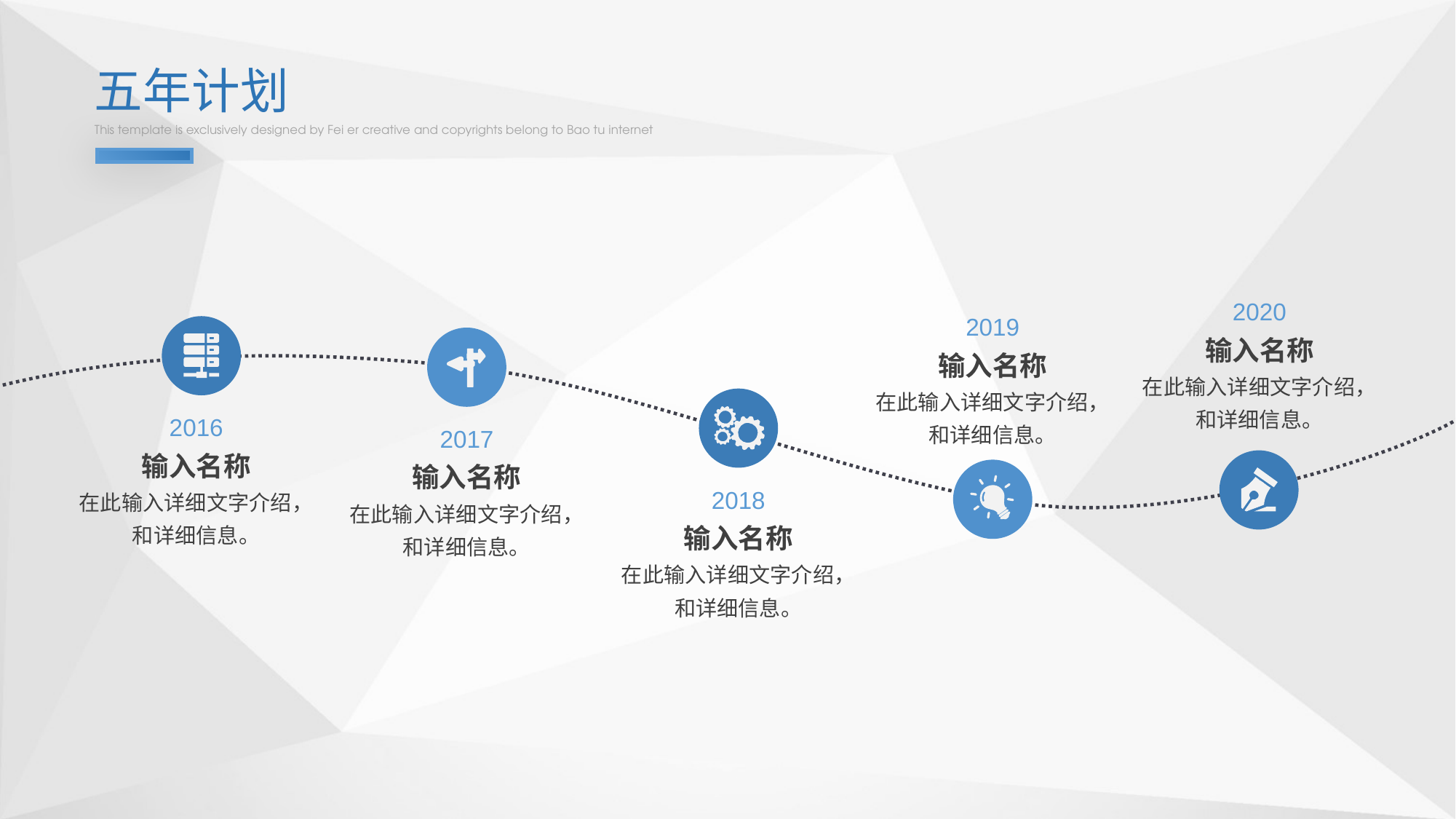

五年计划
This template is exclusively designed by Fei er creative and copyrights belong to Bao tu internet

2020
输入名称
在此输入详细文字介绍，
和详细信息。
2019
输入名称
在此输入详细文字介绍，
和详细信息。

2016
输入名称
在此输入详细文字介绍，
和详细信息。
2017
输入名称
在此输入详细文字介绍，
和详细信息。

2018
输入名称
在此输入详细文字介绍，
和详细信息。